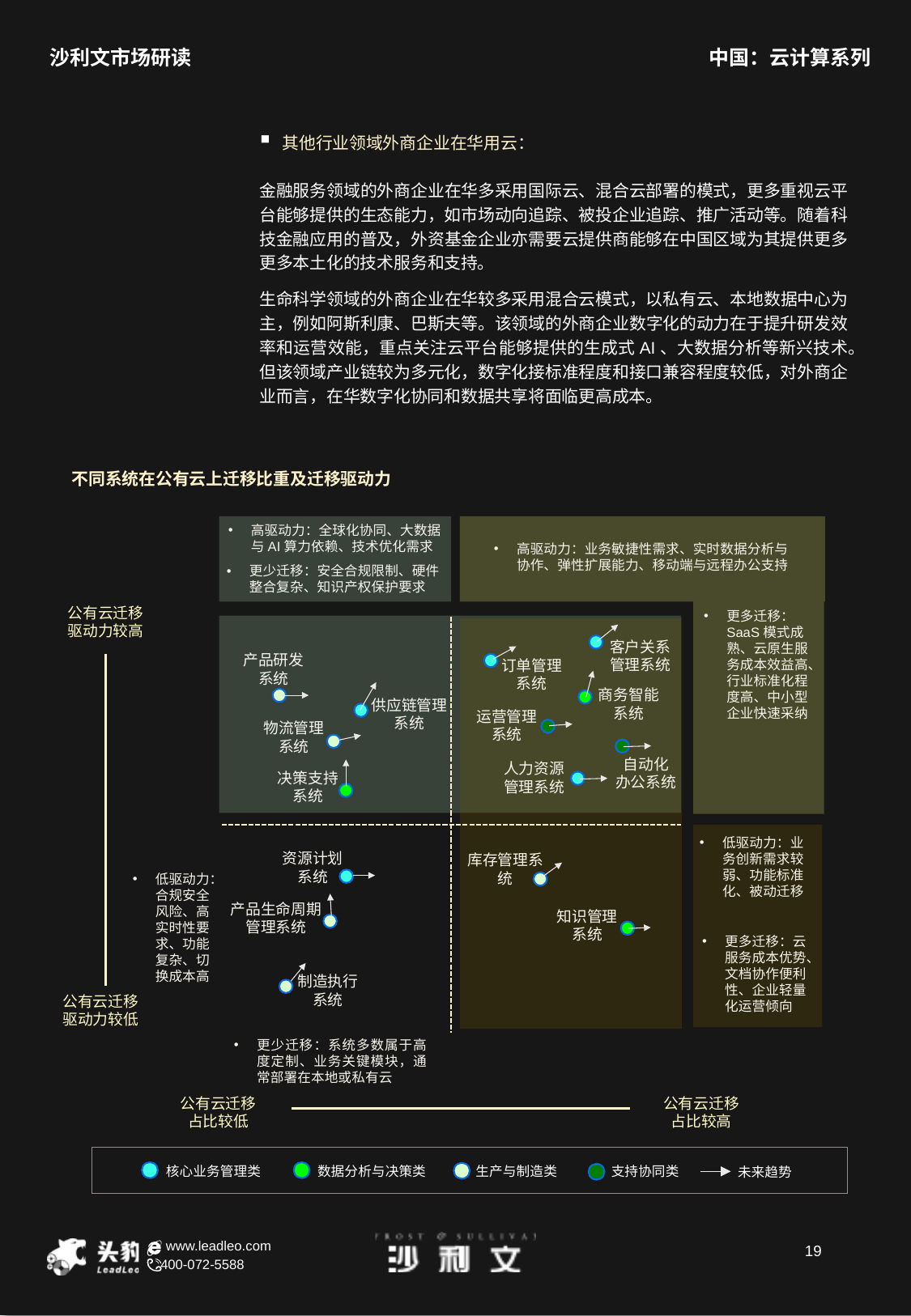

其他行业领域外商企业在华用云：
金融服务领域的外商企业在华多采用国际云、混合云部署的模式，更多重视云平台能够提供的生态能力，如市场动向追踪、被投企业追踪、推广活动等。随着科技金融应用的普及，外资基金企业亦需要云提供商能够在中国区域为其提供更多更多本土化的技术服务和支持。
生命科学领域的外商企业在华较多采用混合云模式，以私有云、本地数据中心为主，例如阿斯利康、巴斯夫等。该领域的外商企业数字化的动力在于提升研发效率和运营效能，重点关注云平台能够提供的生成式AI、大数据分析等新兴技术。但该领域产业链较为多元化，数字化接标准程度和接口兼容程度较低，对外商企业而言，在华数字化协同和数据共享将面临更高成本。
不同系统在公有云上迁移比重及迁移驱动力
高驱动力：全球化协同、大数据与AI算力依赖、技术优化需求

高驱动力：业务敏捷性需求、实时数据分析与协作、弹性扩展能力、移动端与远程办公支持

更少迁移：安全合规限制、硬件整合复杂、知识产权保护要求
公有云迁移
驱动力较高
公有云迁移
驱动力较低
更多迁移：SaaS模式成熟、云原生服务成本效益高、行业标准化程度高、中小型企业快速采纳

客户关系
管理系统

产品研发系统

订单管理
系统

商务智能
系统

供应链管理系统

运营管理
系统

物流管理系统

自动化
办公系统
人力资源
管理系统

决策支持系统

低驱动力：业务创新需求较弱、功能标准化、被动迁移
资源计划系统

产品生命周期管理系统

制造执行系统

库存管理系统

低驱动力：合规安全风险、高实时性要求、功能复杂、切换成本高
知识管理系统

更多迁移：云服务成本优势、文档协作便利性、企业轻量化运营倾向
更少迁移：系统多数属于高度定制、业务关键模块，通常部署在本地或私有云
公有云迁移
占比较低
公有云迁移
占比较高
19

核心业务管理类

数据分析与决策类

生产与制造类

支持协同类

未来趋势